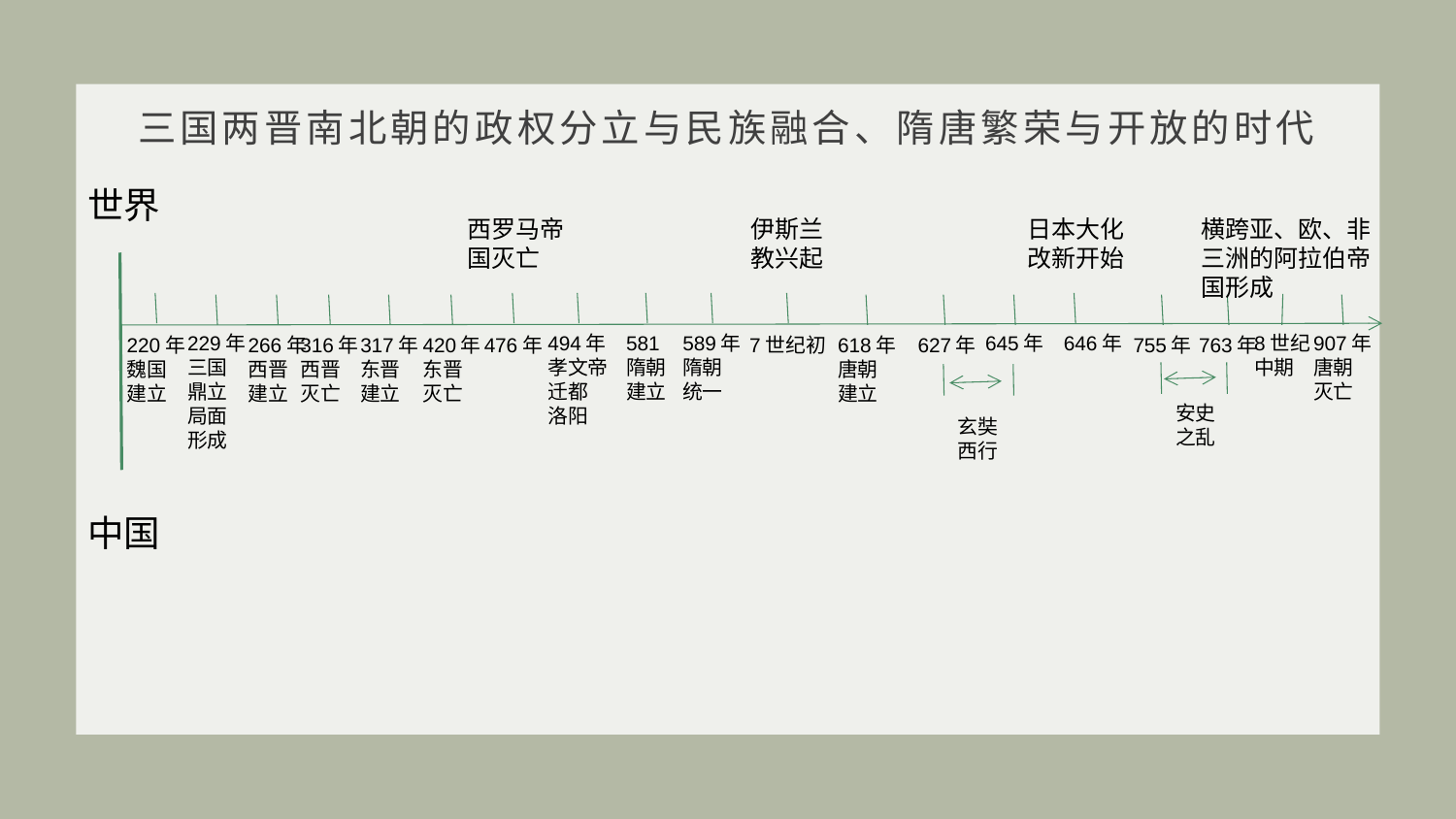

# 三国两晋南北朝的政权分立与民族融合、隋唐繁荣与开放的时代
世界
西罗马帝
国灭亡
伊斯兰
教兴起
日本大化
改新开始
横跨亚、欧、非
三洲的阿拉伯帝
国形成
229年
三国
鼎立
局面
形成
494年
孝文帝
迁都
洛阳
581
隋朝
建立
589年
隋朝
统一
645年
646年
8世纪
中期
907年
唐朝
灭亡
220年
魏国
建立
266年
西晋
建立
316年
西晋
灭亡
317年
东晋
建立
420年
东晋
灭亡
476年
7世纪初
618年
唐朝
建立
627年
755年
763年
安史
之乱
玄奘
西行
中国